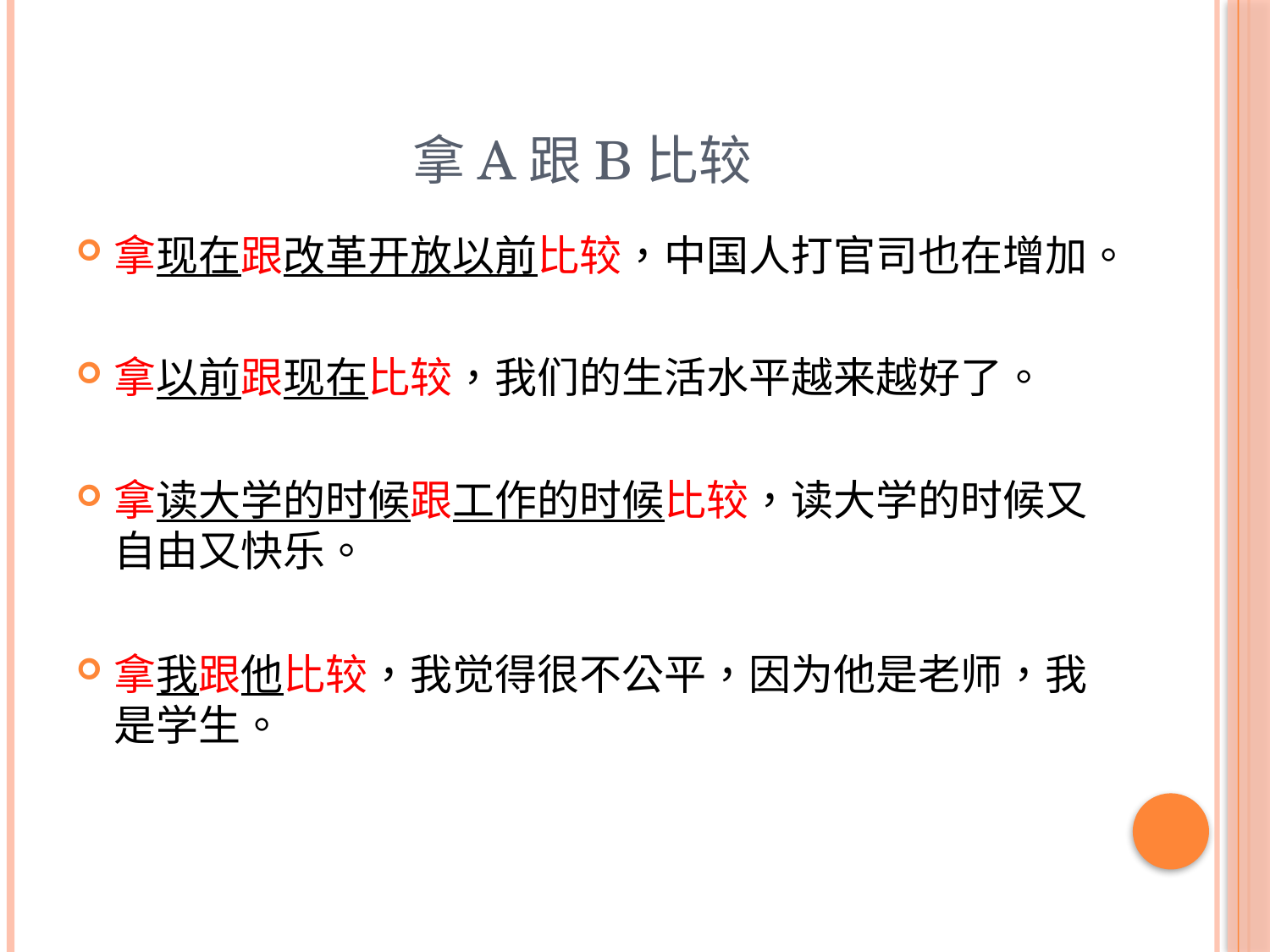

# 拿A跟B比较
拿现在跟改革开放以前比较，中国人打官司也在增加。

拿以前跟现在比较，我们的生活水平越来越好了。

拿读大学的时候跟工作的时候比较，读大学的时候又自由又快乐。

拿我跟他比较，我觉得很不公平，因为他是老师，我是学生。